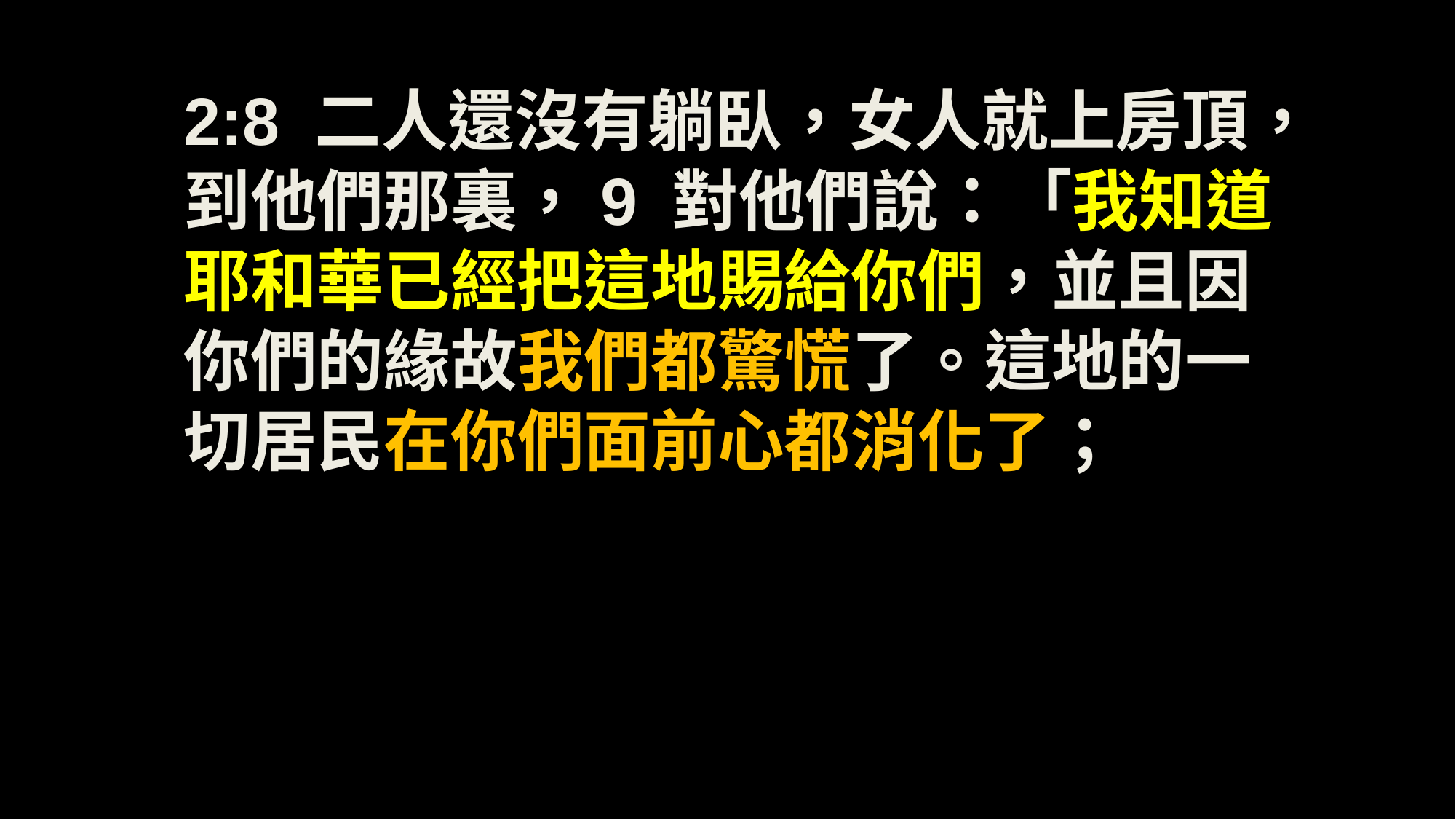

2:8 二人還沒有躺臥，女人就上房頂，到他們那裏，9 對他們說：「我知道耶和華已經把這地賜給你們，並且因你們的緣故我們都驚慌了。這地的一切居民在你們面前心都消化了；